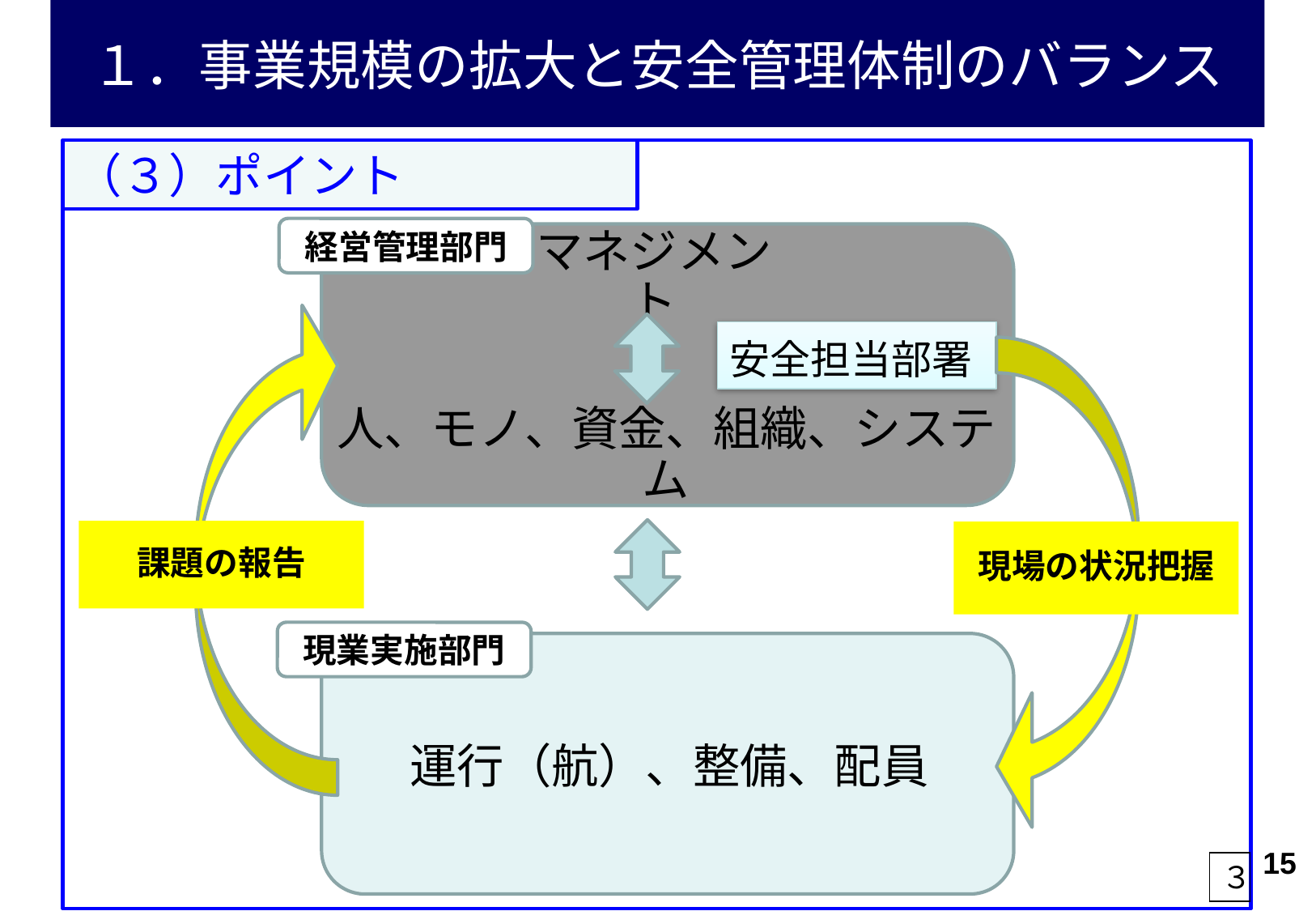

# １．事業規模の拡大と安全管理体制のバランス

（３）ポイント
経営管理部門

マネジメント

安全担当部署

人、モノ、資金、組織、システム

課題の報告
現場の状況把握
現業実施部門

運行（航）、整備、配員
15
３